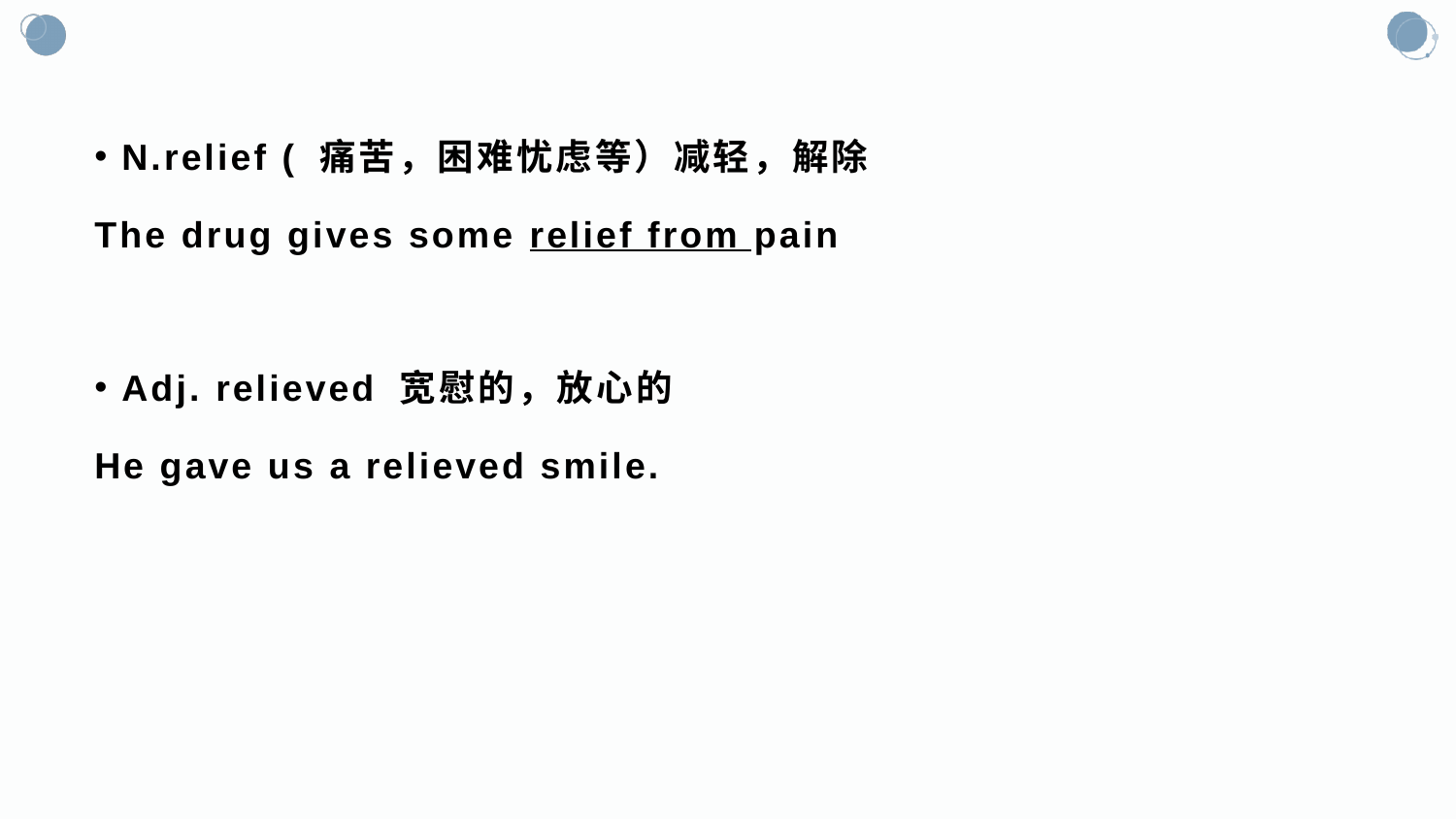

N.relief ( 痛苦，困难忧虑等）减轻，解除
The drug gives some relief from pain

Adj. relieved 宽慰的，放心的
He gave us a relieved smile.